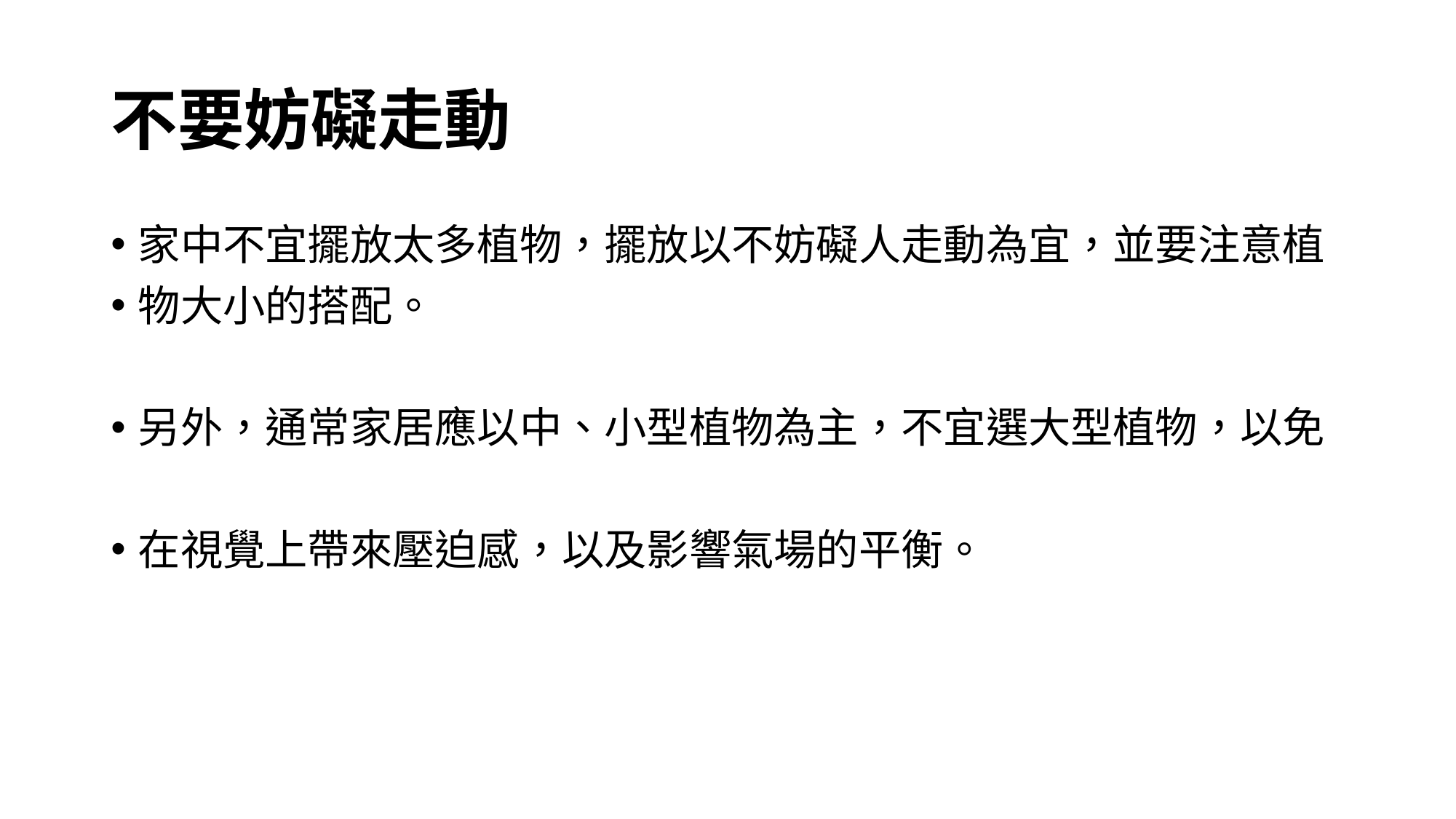

# 不要妨礙走動
家中不宜擺放太多植物，擺放以不妨礙人走動為宜，並要注意植
物大小的搭配。

另外，通常家居應以中、小型植物為主，不宜選大型植物，以免

在視覺上帶來壓迫感，以及影響氣場的平衡。